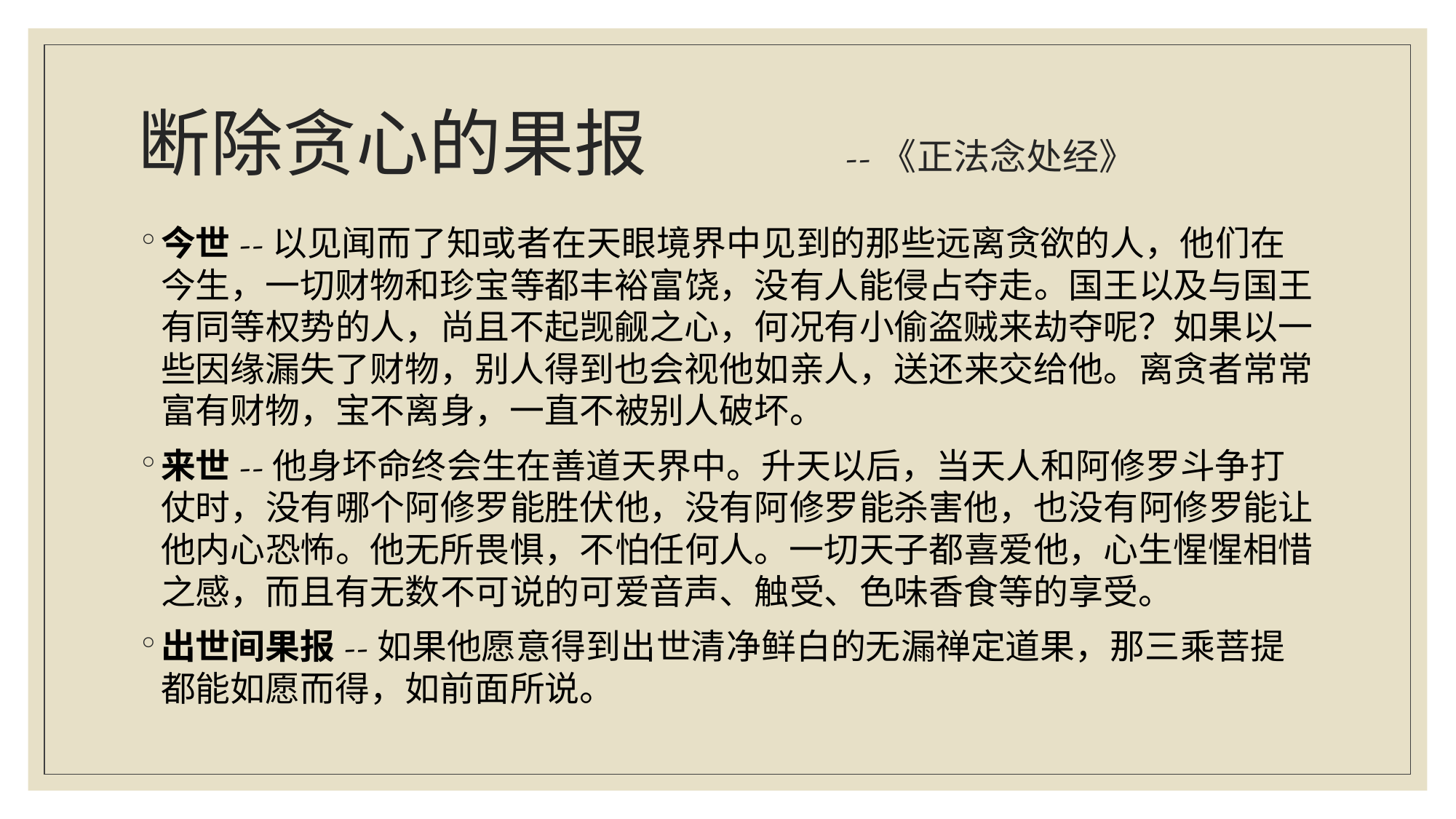

# 断除贪心的果报           --《正法念处经》
今世--以见闻而了知或者在天眼境界中见到的那些远离贪欲的人，他们在今生，一切财物和珍宝等都丰裕富饶，没有人能侵占夺走。国王以及与国王有同等权势的人，尚且不起觊觎之心，何况有小偷盗贼来劫夺呢？如果以一些因缘漏失了财物，别人得到也会视他如亲人，送还来交给他。离贪者常常富有财物，宝不离身，一直不被别人破坏。
来世--他身坏命终会生在善道天界中。升天以后，当天人和阿修罗斗争打仗时，没有哪个阿修罗能胜伏他，没有阿修罗能杀害他，也没有阿修罗能让他内心恐怖。他无所畏惧，不怕任何人。一切天子都喜爱他，心生惺惺相惜之感，而且有无数不可说的可爱音声、触受、色味香食等的享受。
出世间果报--如果他愿意得到出世清净鲜白的无漏禅定道果，那三乘菩提都能如愿而得，如前面所说。